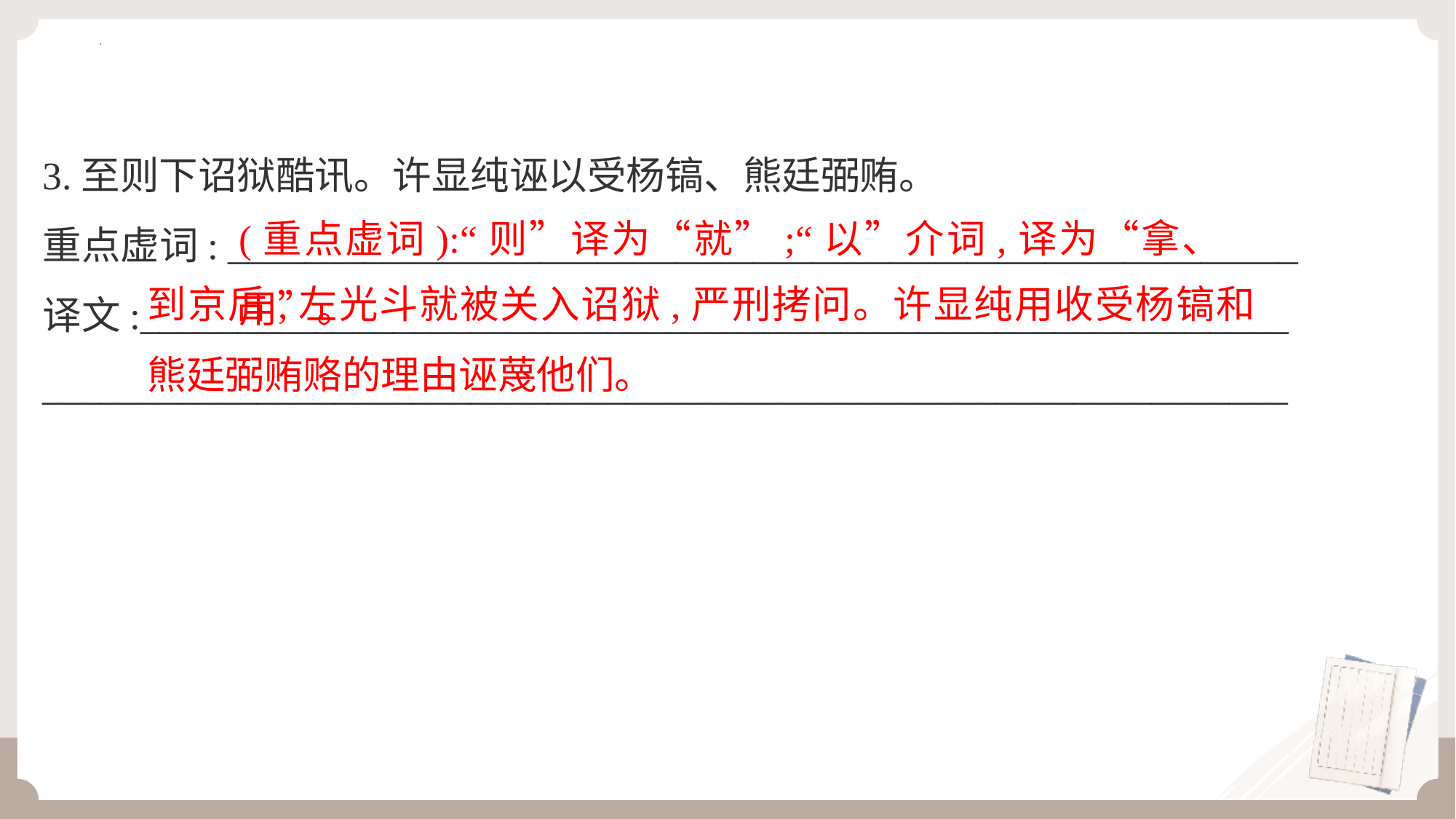

3.至则下诏狱酷讯。许显纯诬以受杨镐、熊廷弼贿。
重点虚词: _______________________________________________________
译文:___________________________________________________________
________________________________________________________________
(重点虚词):“则”译为“就”;“以”介词,译为“拿、用”。
到京后,左光斗就被关入诏狱,严刑拷问。许显纯用收受杨镐和熊廷弼贿赂的理由诬蔑他们。